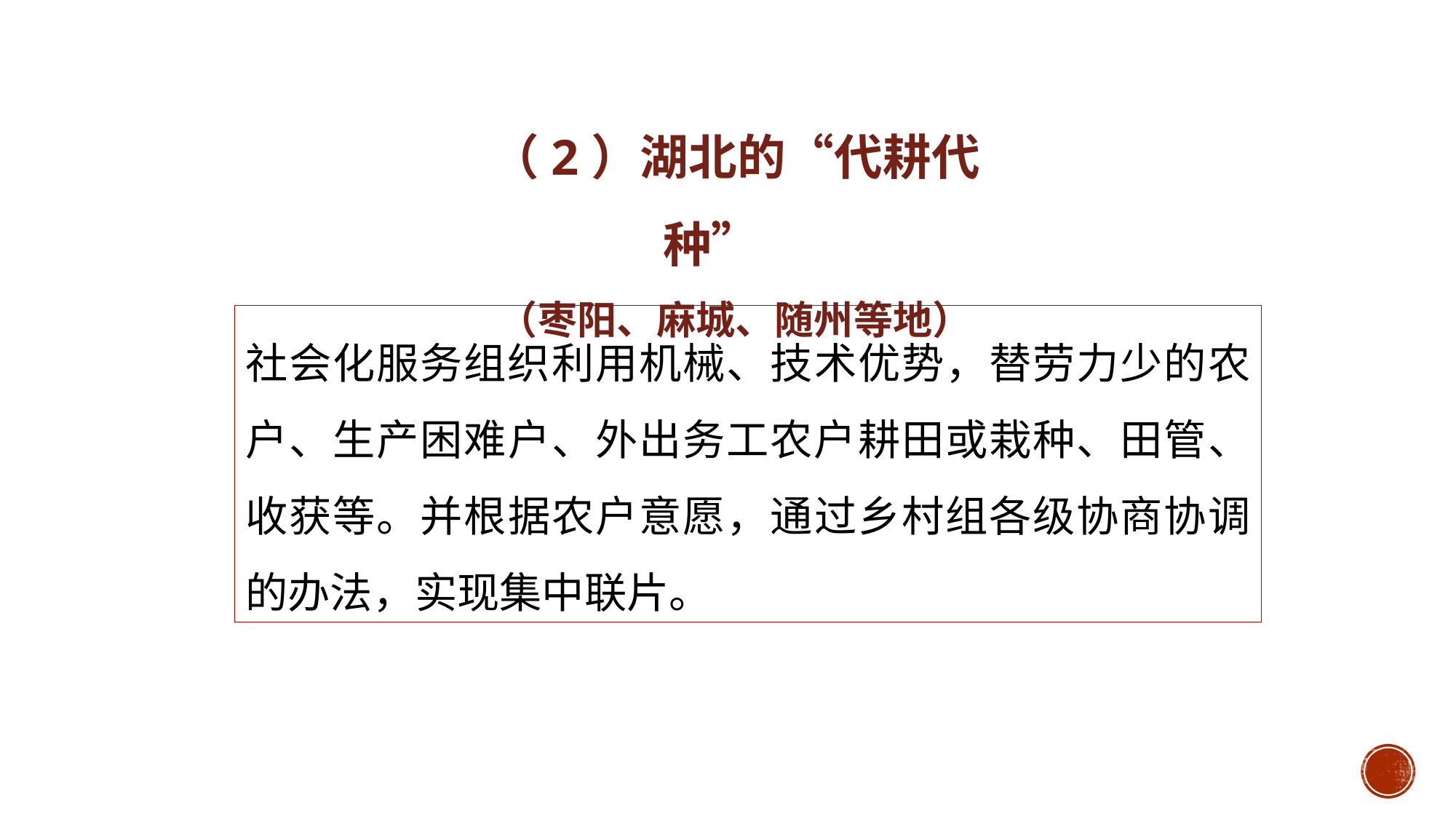

（2）湖北的“代耕代种”
（枣阳、麻城、随州等地）
社会化服务组织利用机械、技术优势，替劳力少的农户、生产困难户、外出务工农户耕田或栽种、田管、收获等。并根据农户意愿，通过乡村组各级协商协调的办法，实现集中联片。